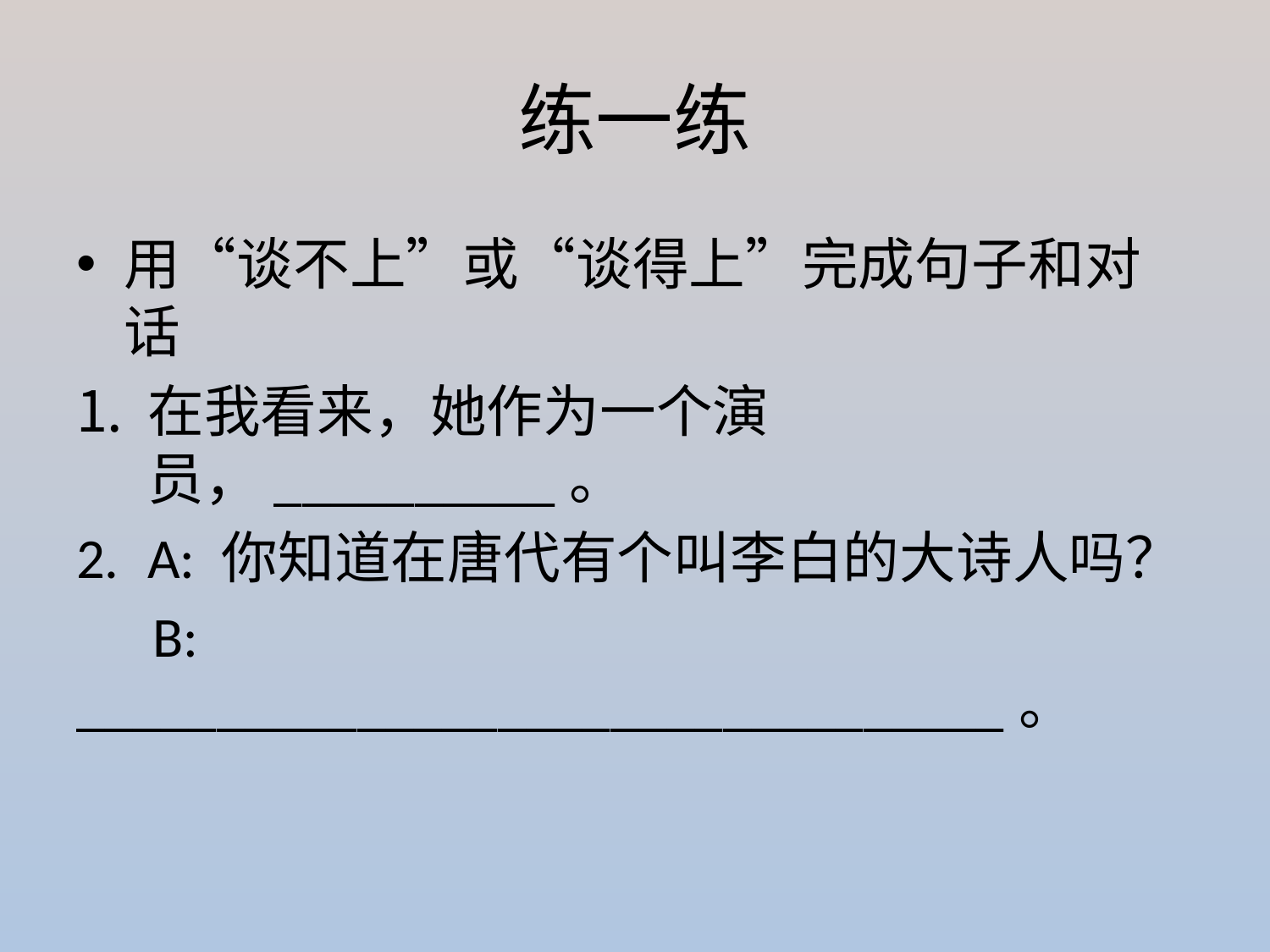

# 练一练
用“谈不上”或“谈得上”完成句子和对话
在我看来，她作为一个演员，__________。
A: 你知道在唐代有个叫李白的大诗人吗？
      B: _________________________________。